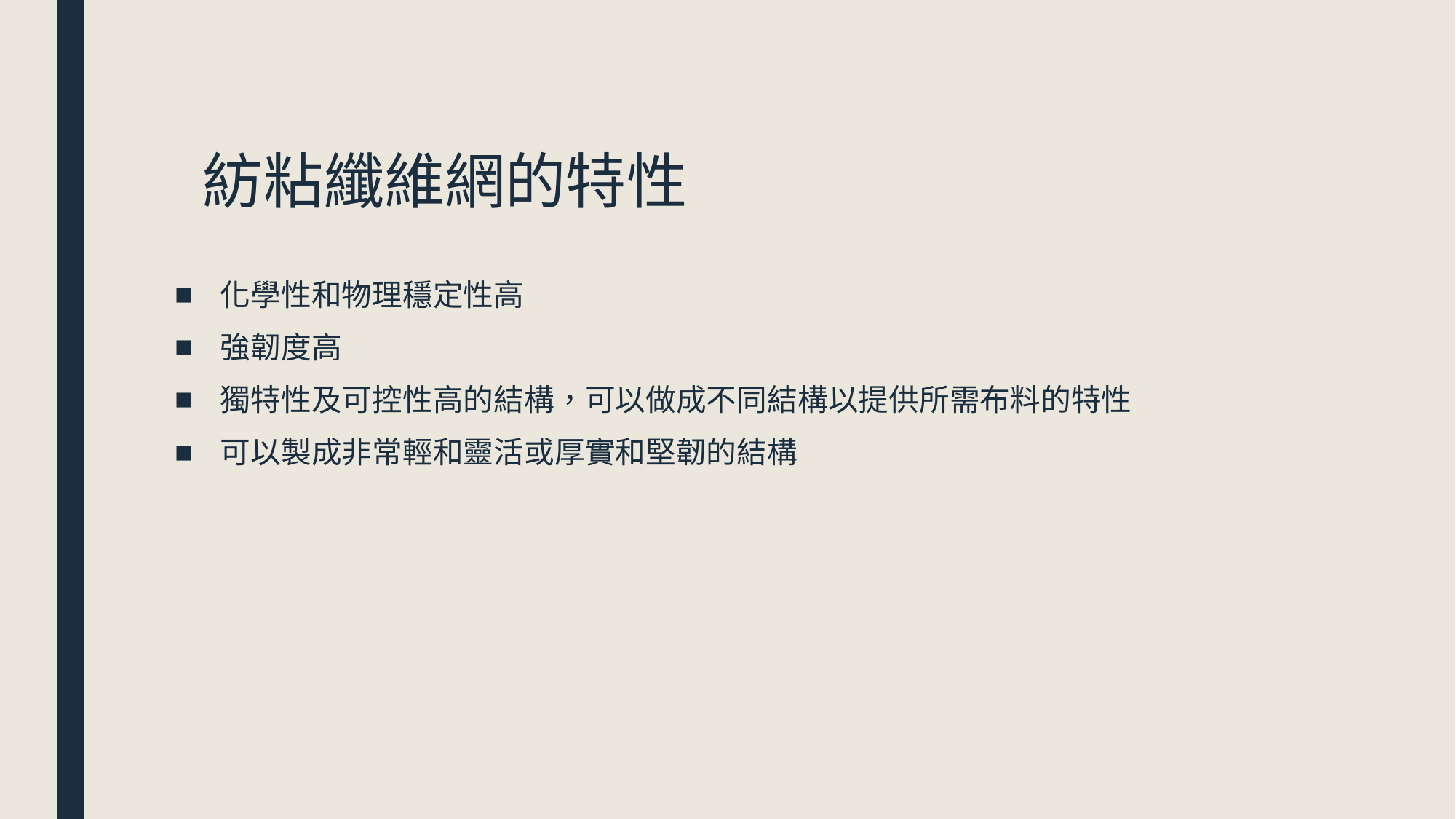

# 紡粘纖維網的特性
化學性和物理穩定性高
強韌度高
獨特性及可控性高的結構，可以做成不同結構以提供所需布料的特性
可以製成非常輕和靈活或厚實和堅韌的結構